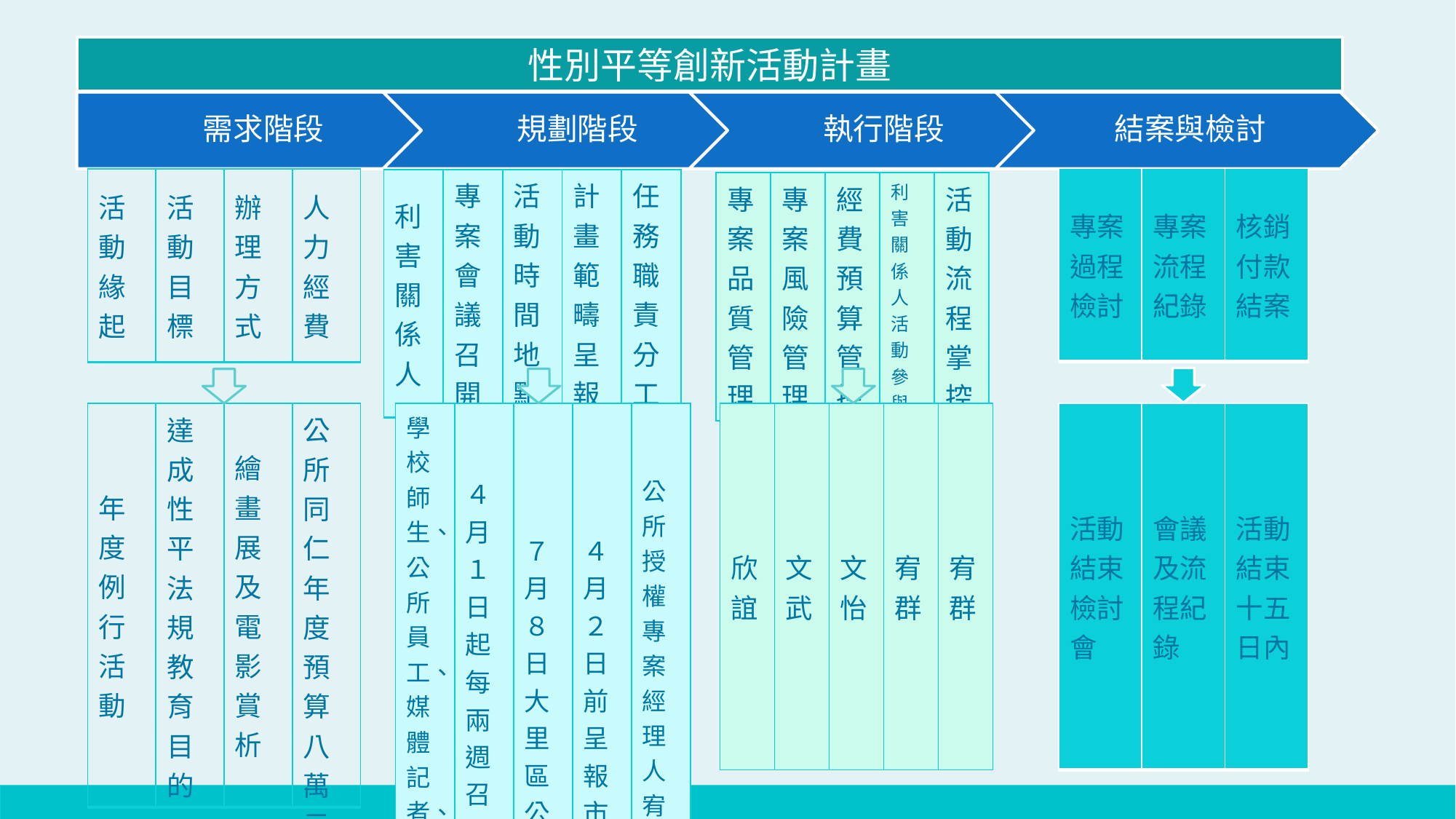

性別平等創新活動計畫
需求階段
規劃階段
執行階段
結案與檢討
| 專案過程檢討 | 專案流程紀錄 | 核銷付款結案 |
| --- | --- | --- |
| 活動緣起 | 活動目標 | 辦理方式 | 人力經費 |
| --- | --- | --- | --- |
| 利害關係人 | 專案會議召開 | 活動時間地點 | 計畫範疇呈報 | 任務職責分工 |
| --- | --- | --- | --- | --- |
| 專案品質管理 | 專案風險管理 | 經費預算管控 | 利害關係人活動參與 | 活動流程掌控 |
| --- | --- | --- | --- | --- |

| 活動結束檢討會 | 會議及流程紀錄 | 活動結束十五日內 |
| --- | --- | --- |
| 欣誼 | 文武 | 文怡 | 宥群 | 宥群 |
| --- | --- | --- | --- | --- |
| 學校師生、公所員工、媒體記者、社區民眾、市府長官 | ４月１日起每兩週召開一次 | ７月８日大里區公所 | ４月２日前呈報市府 | 公所授權專案經理人宥群分配 |
| --- | --- | --- | --- | --- |
| 年度例行活動 | 達成性平法規教育目的 | 繪畫展及電影賞析 | 公所同仁 年度預算八萬元內 |
| --- | --- | --- | --- |